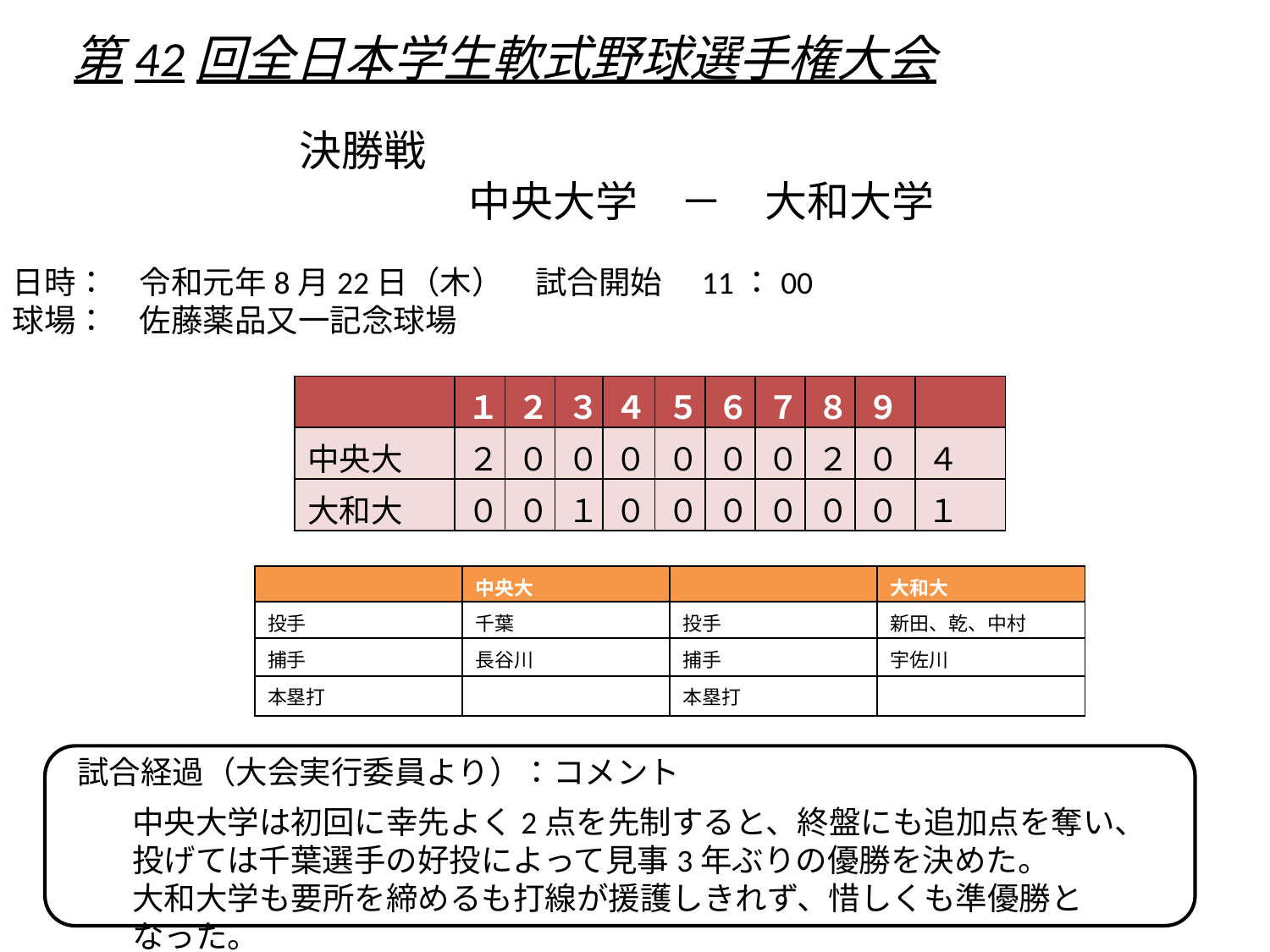

# 第42回全日本学生軟式野球選手権大会
　　決勝戦
　　　　　　中央大学　－　大和大学
日時：　令和元年8月22日（木）　試合開始　11：00
球場：　佐藤薬品又一記念球場
|  | １ | ２ | ３ | ４ | ５ | ６ | ７ | ８ | ９ |  |
| --- | --- | --- | --- | --- | --- | --- | --- | --- | --- | --- |
| 中央大 | ２ | ０ | ０ | ０ | ０ | ０ | ０ | ２ | ０ | ４ |
| 大和大 | ０ | ０ | １ | ０ | ０ | ０ | ０ | ０ | ０ | １ |
|  | 中央大 |  | 大和大 |
| --- | --- | --- | --- |
| 投手 | 千葉 | 投手 | 新田、乾、中村 |
| 捕手 | 長谷川 | 捕手 | 宇佐川 |
| 本塁打 |  | 本塁打 |  |

試合経過（大会実行委員より）：コメント
中央大学は初回に幸先よく2点を先制すると、終盤にも追加点を奪い、
投げては千葉選手の好投によって見事3年ぶりの優勝を決めた。
大和大学も要所を締めるも打線が援護しきれず、惜しくも準優勝となった。